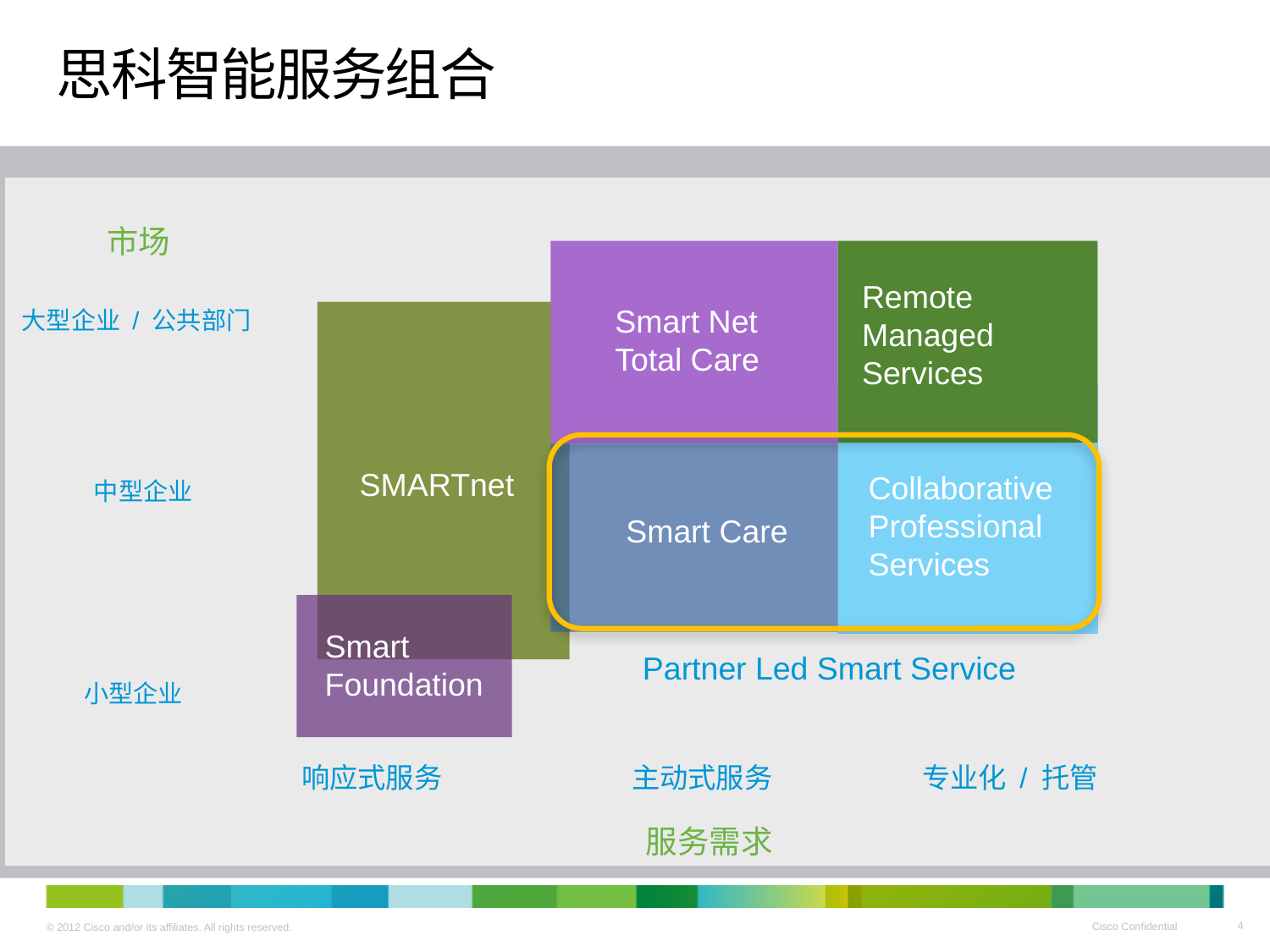

# 思科智能服务组合

市场

Remote Managed
Services
Smart Net
Total Care
大型企业 / 公共部门

SMARTnet

Collaborative Professional Services
中型企业
Smart Care

Smart
Foundation
Partner Led Smart Service
小型企业
响应式服务
专业化 / 托管
主动式服务
服务需求